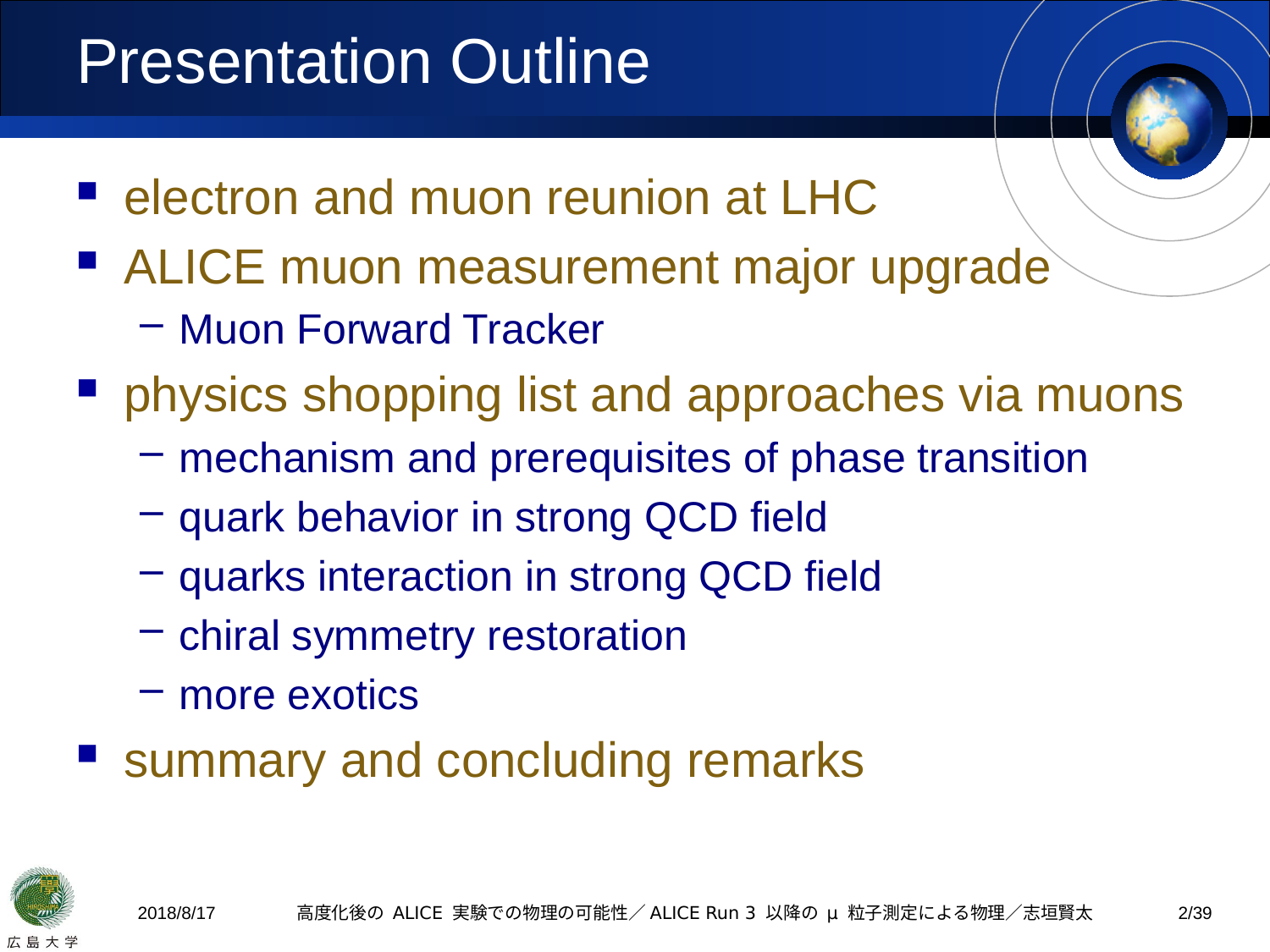

# Presentation Outline
electron and muon reunion at LHC
ALICE muon measurement major upgrade
Muon Forward Tracker
physics shopping list and approaches via muons
mechanism and prerequisites of phase transition
quark behavior in strong QCD field
quarks interaction in strong QCD field
chiral symmetry restoration
more exotics
summary and concluding remarks
2018/8/17
高度化後の ALICE 実験での物理の可能性／ALICE Run 3 以降の μ 粒子測定による物理／志垣賢太
2/39